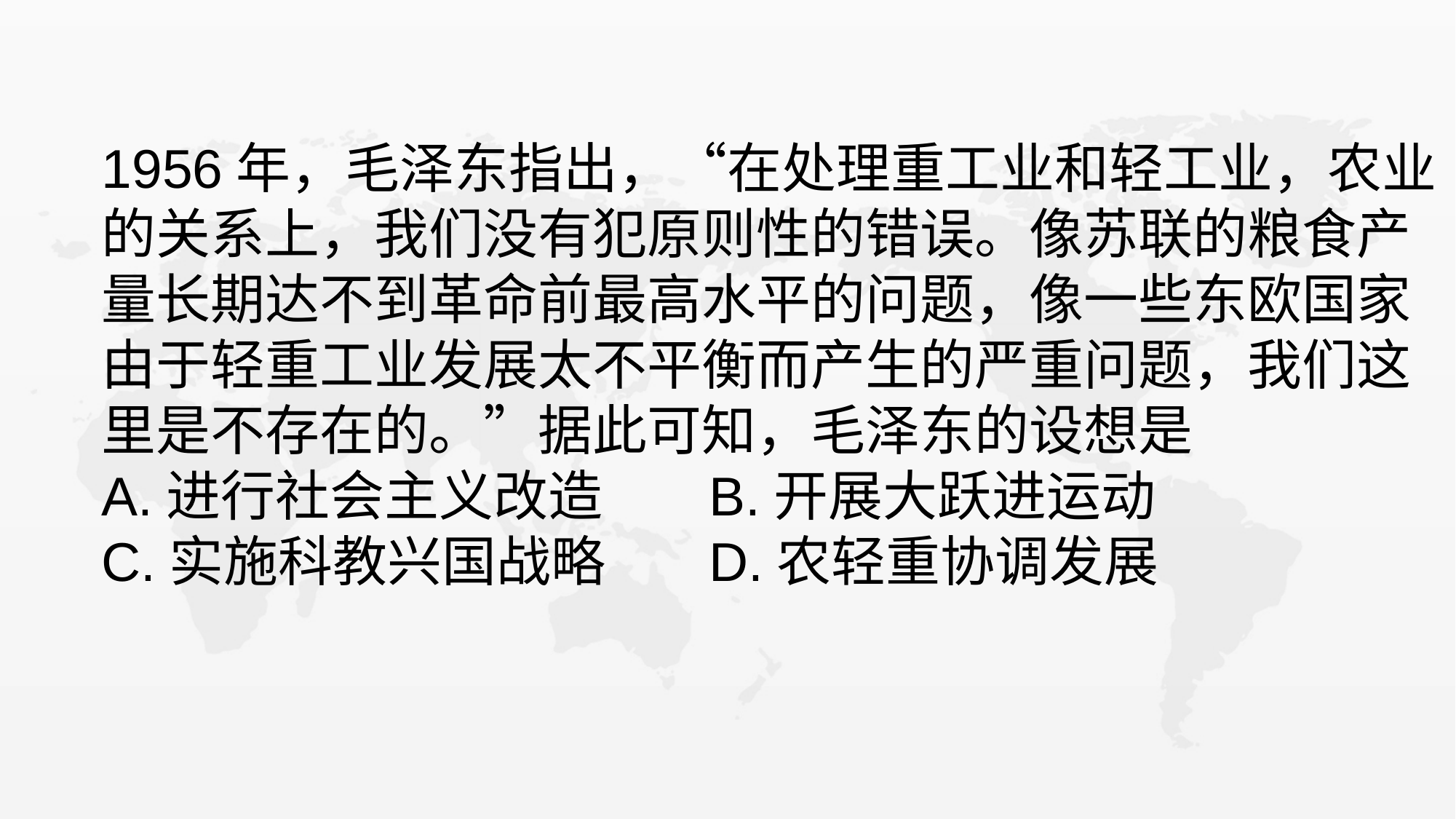

1956年，毛泽东指出，“在处理重工业和轻工业，农业的关系上，我们没有犯原则性的错误。像苏联的粮食产量长期达不到革命前最高水平的问题，像一些东欧国家由于轻重工业发展太不平衡而产生的严重问题，我们这里是不存在的。”据此可知，毛泽东的设想是A.进行社会主义改造	    B.开展大跃进运动C.实施科教兴国战略	    D.农轻重协调发展